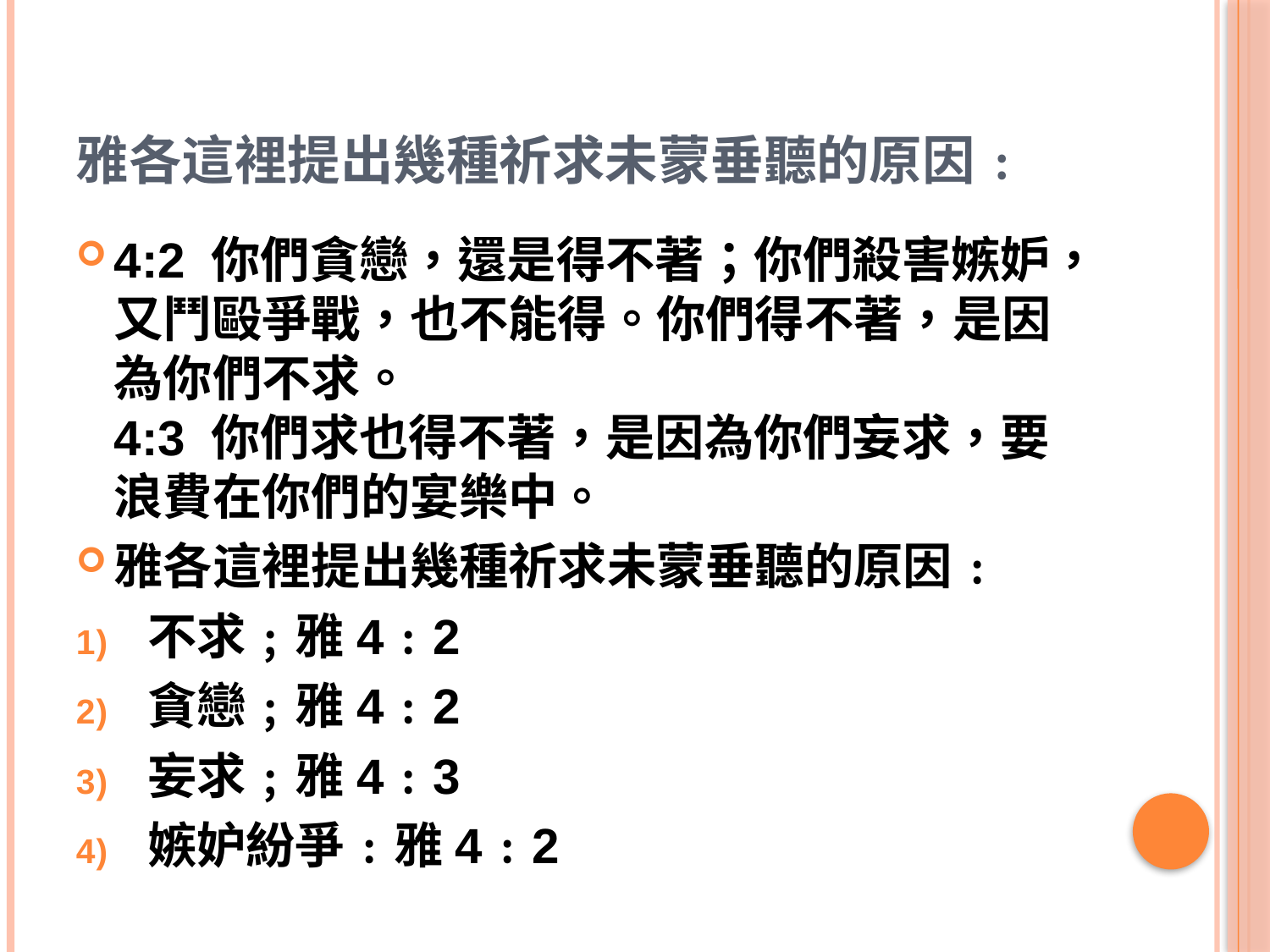

# 雅各這裡提出幾種祈求未蒙垂聽的原因﹕
4:2 你們貪戀，還是得不著；你們殺害嫉妒，又鬥毆爭戰，也不能得。你們得不著，是因為你們不求。
4:3 你們求也得不著，是因為你們妄求，要浪費在你們的宴樂中。
雅各這裡提出幾種祈求未蒙垂聽的原因﹕
不求﹔雅4﹕2
貪戀﹔雅4﹕2
妄求﹔雅4﹕3
嫉妒紛爭﹕雅4﹕2